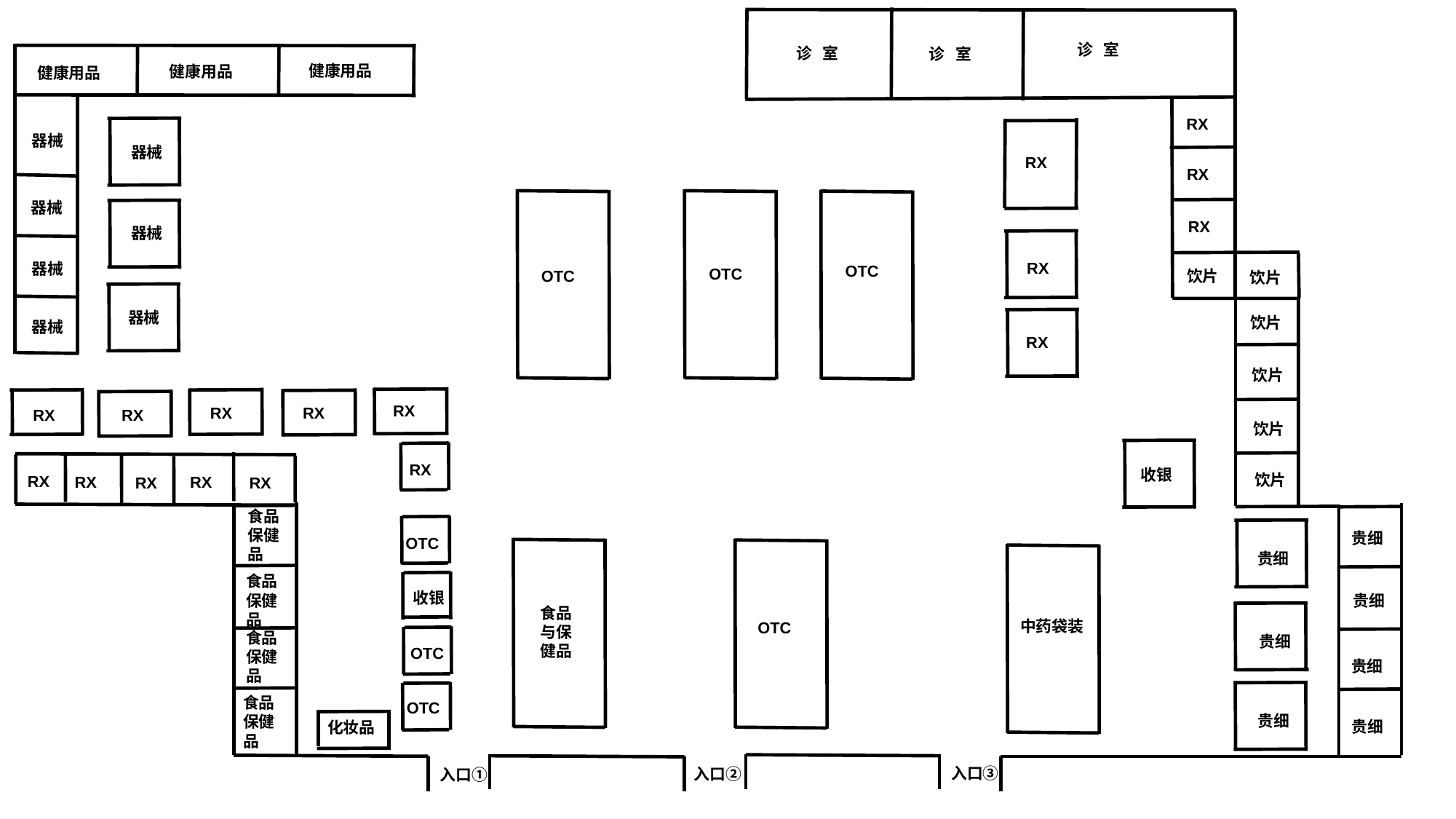

诊   室
诊   室
诊   室
健康用品
健康用品
健康用品
RX
器械
器械
RX
RX
器械
RX
器械
RX
器械
OTC
OTC
OTC
饮片
饮片
器械
饮片
器械
RX
饮片
RX
RX
RX
RX
RX
饮片
RX
收银
饮片
RX
RX
RX
RX
RX
食品保健品
贵细
OTC
贵细
食品保健品
收银
贵细
食品与保健品
中药袋装
OTC
食品保健品
贵细
OTC
贵细
食品保健品
OTC
贵细
贵细
化妆品
入口③
入口②
入口①